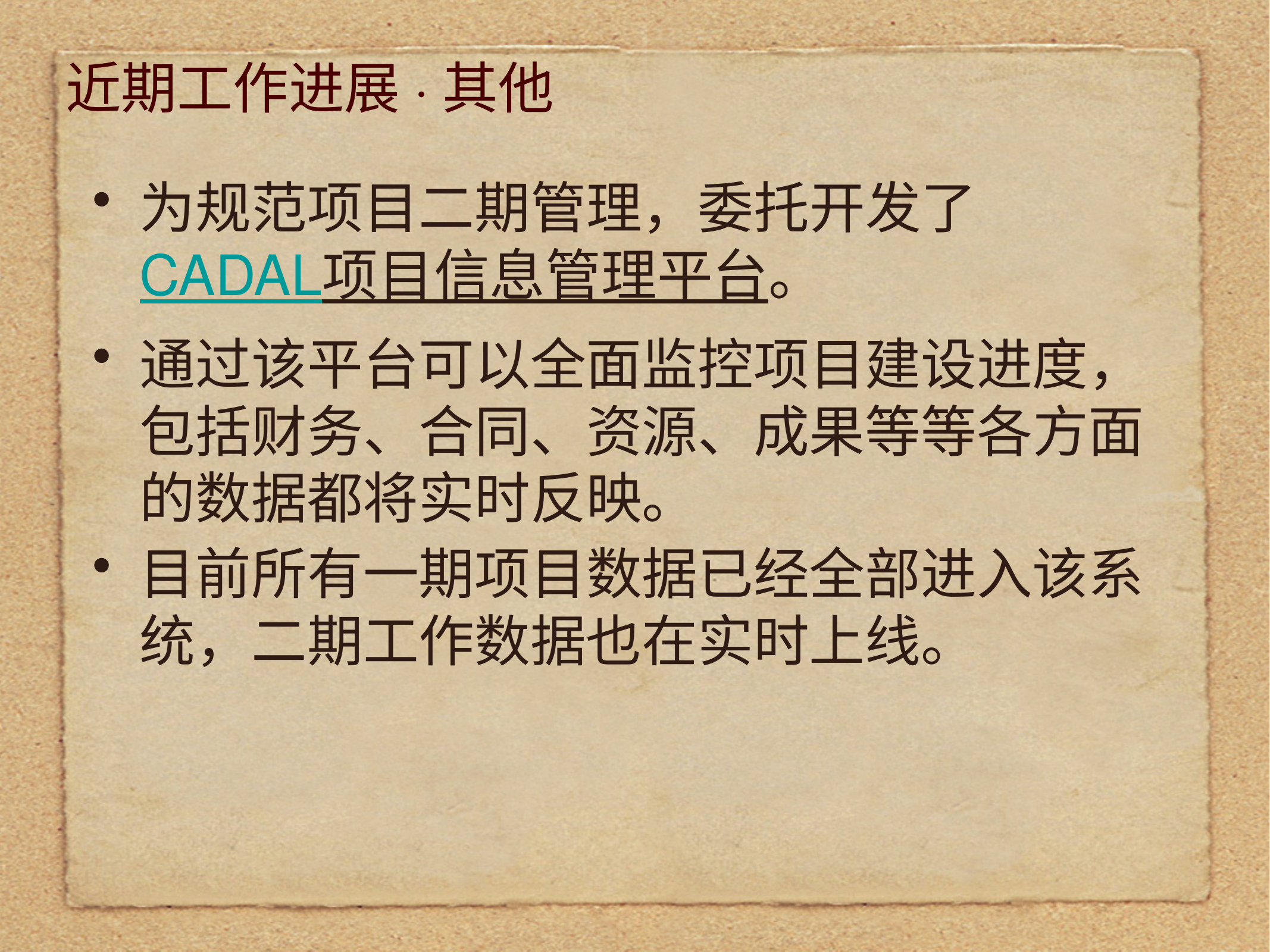

近期工作进展·其他
为规范项目二期管理，委托开发了CADAL项目信息管理平台。
通过该平台可以全面监控项目建设进度，包括财务、合同、资源、成果等等各方面的数据都将实时反映。
目前所有一期项目数据已经全部进入该系统，二期工作数据也在实时上线。